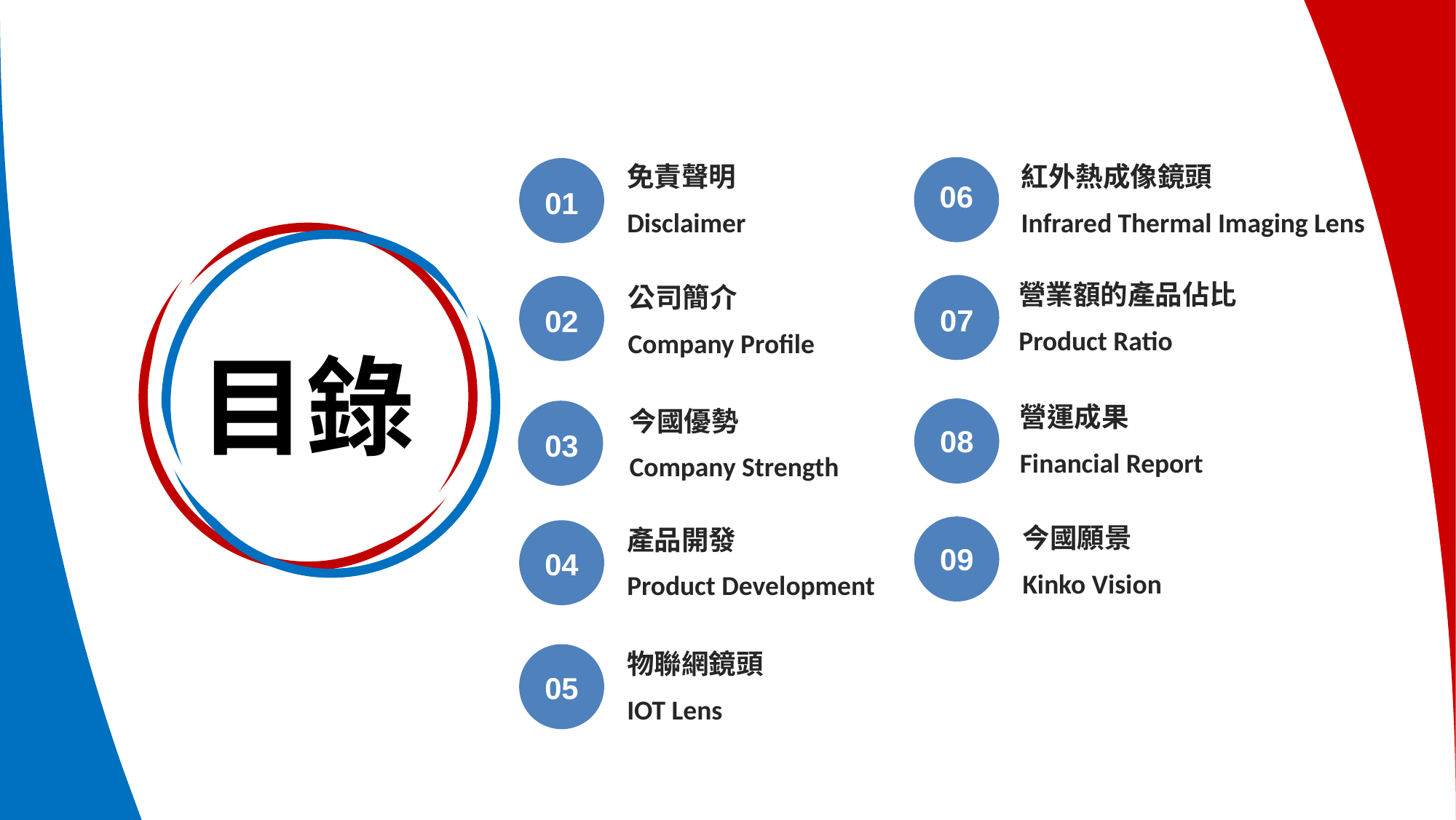

免責聲明
Disclaimer
紅外熱成像鏡頭
Infrared Thermal Imaging Lens
06
01

營業額的產品佔比
Product Ratio
公司簡介
Company Profile
07
02

營運成果
Financial Report

今國優勢
Company Strength
08
03

今國願景
Kinko Vision
產品開發
Product Development
09
04

物聯網鏡頭
IOT Lens
10
05